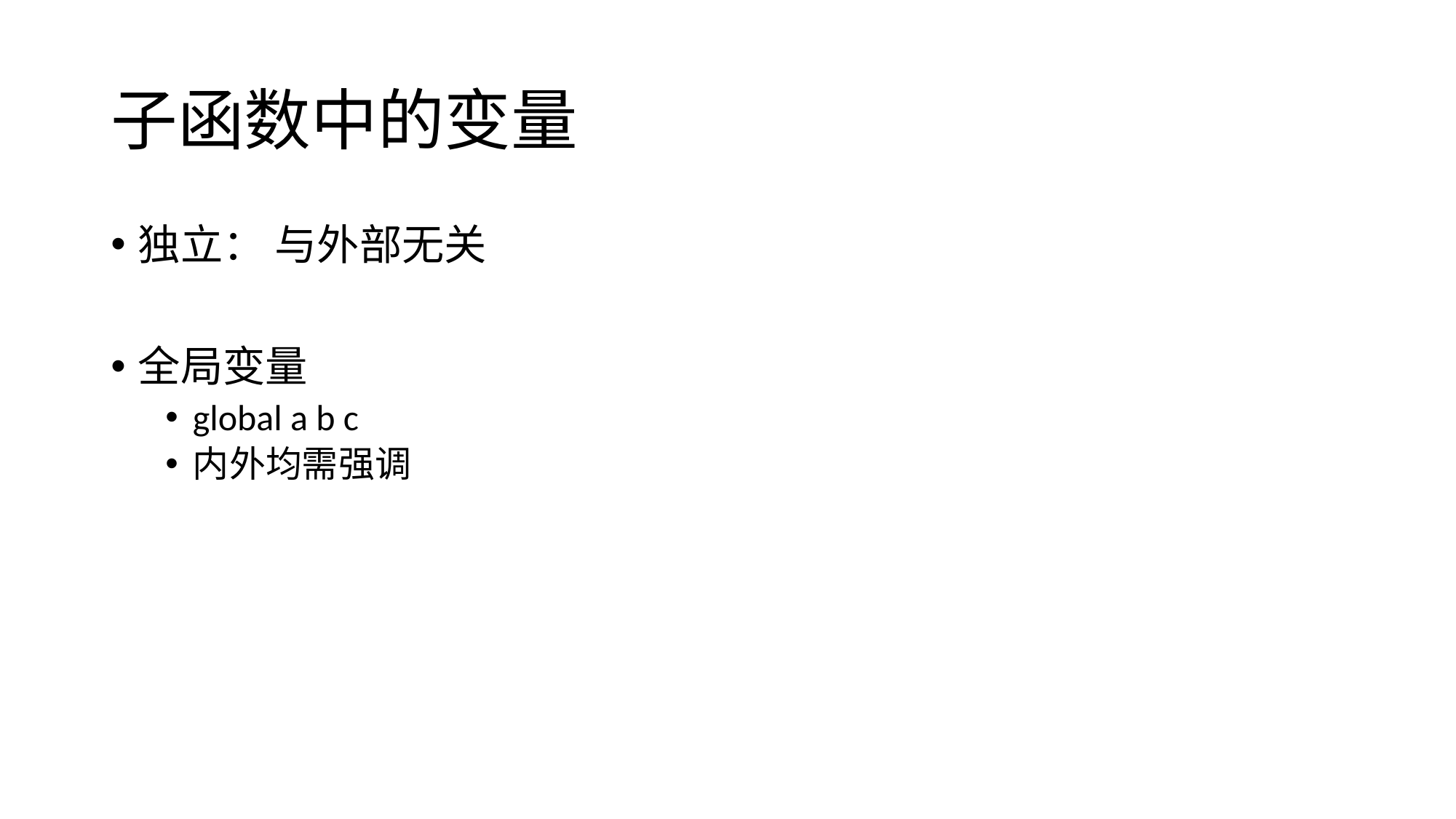

# 子函数中的变量
独立： 与外部无关

全局变量
global a b c
内外均需强调